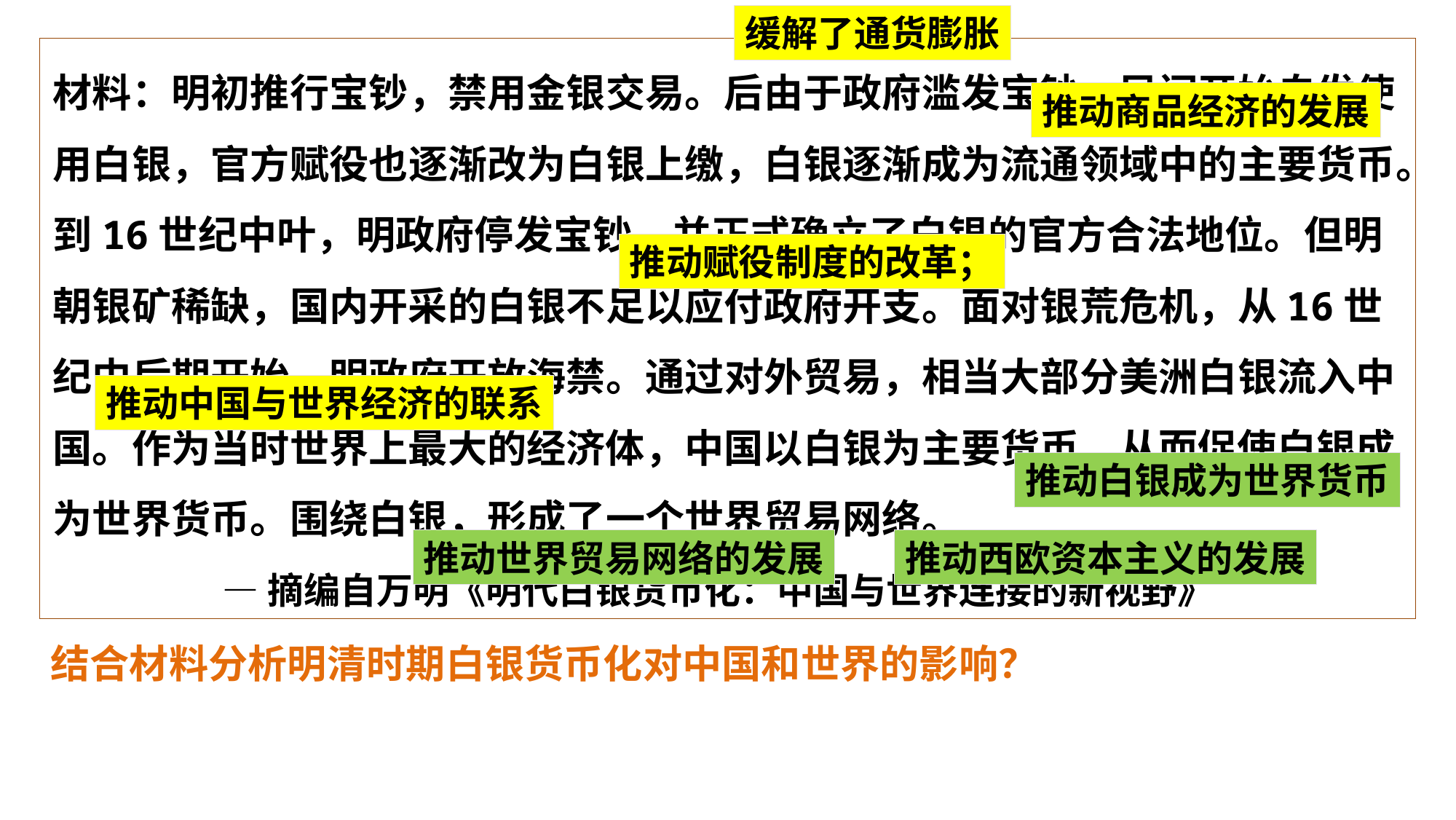

缓解了通货膨胀
材料：明初推行宝钞，禁用金银交易。后由于政府滥发宝钞，民间开始自发使用白银，官方赋役也逐渐改为白银上缴，白银逐渐成为流通领域中的主要货币。到16世纪中叶，明政府停发宝钞，并正式确立了白银的官方合法地位。但明朝银矿稀缺，国内开采的白银不足以应付政府开支。面对银荒危机，从16世纪中后期开始，明政府开放海禁。通过对外贸易，相当大部分美洲白银流入中国。作为当时世界上最大的经济体，中国以白银为主要货币，从而促使白银成为世界货币。围绕白银，形成了一个世界贸易网络。
                   —摘编自万明《明代白银货币化：中国与世界连接的新视野》
推动商品经济的发展
推动赋役制度的改革；
推动中国与世界经济的联系
推动白银成为世界货币
推动世界贸易网络的发展
推动西欧资本主义的发展
结合材料分析明清时期白银货币化对中国和世界的影响？